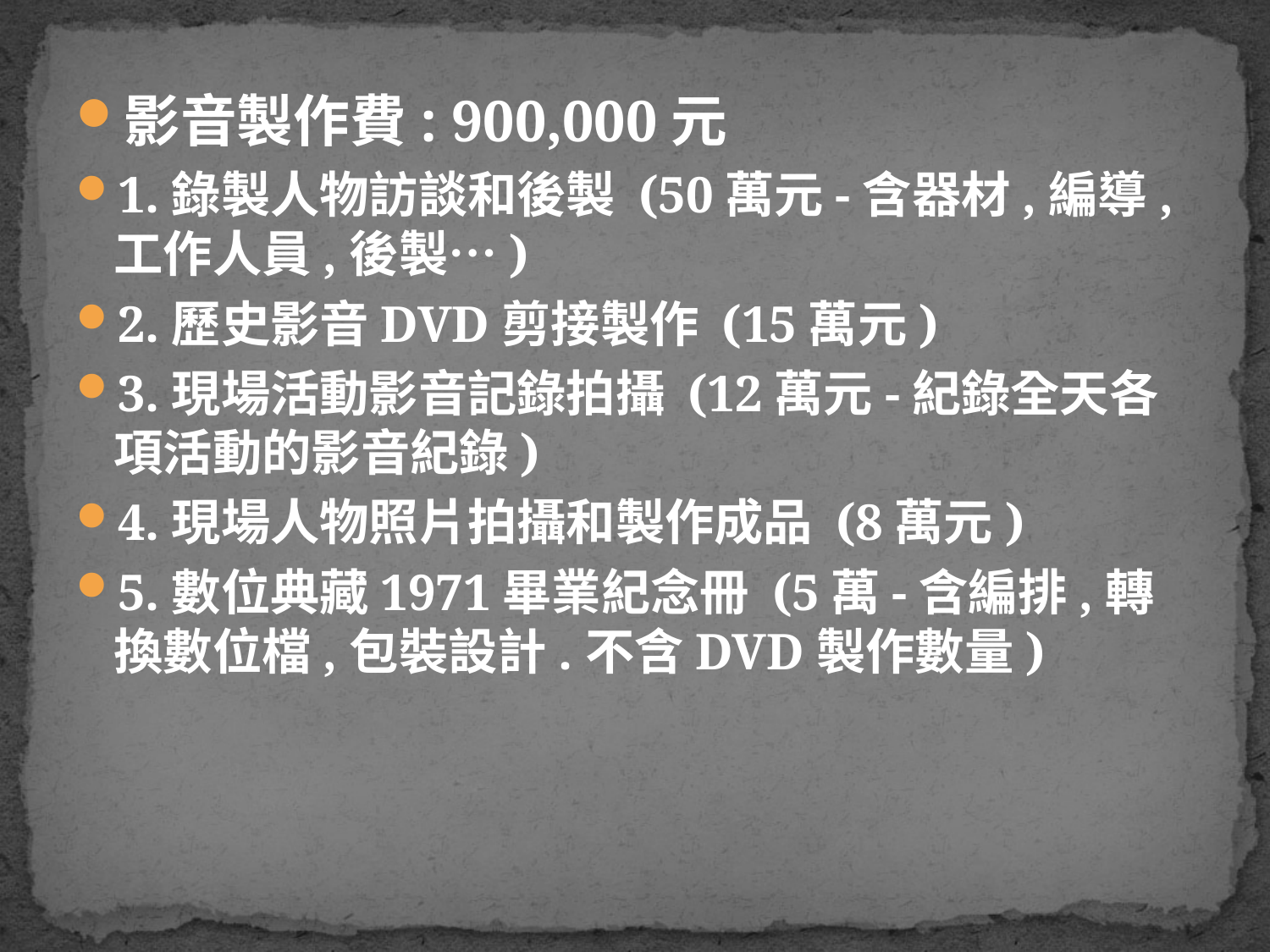

影音製作費: 900,000元
1.錄製人物訪談和後製 (50萬元-含器材,編導,工作人員,後製…)
2.歷史影音DVD剪接製作 (15萬元)
3.現場活動影音記錄拍攝 (12萬元-紀錄全天各項活動的影音紀錄)
4.現場人物照片拍攝和製作成品 (8萬元)
5.數位典藏1971畢業紀念冊 (5萬-含編排,轉換數位檔,包裝設計.不含DVD製作數量)